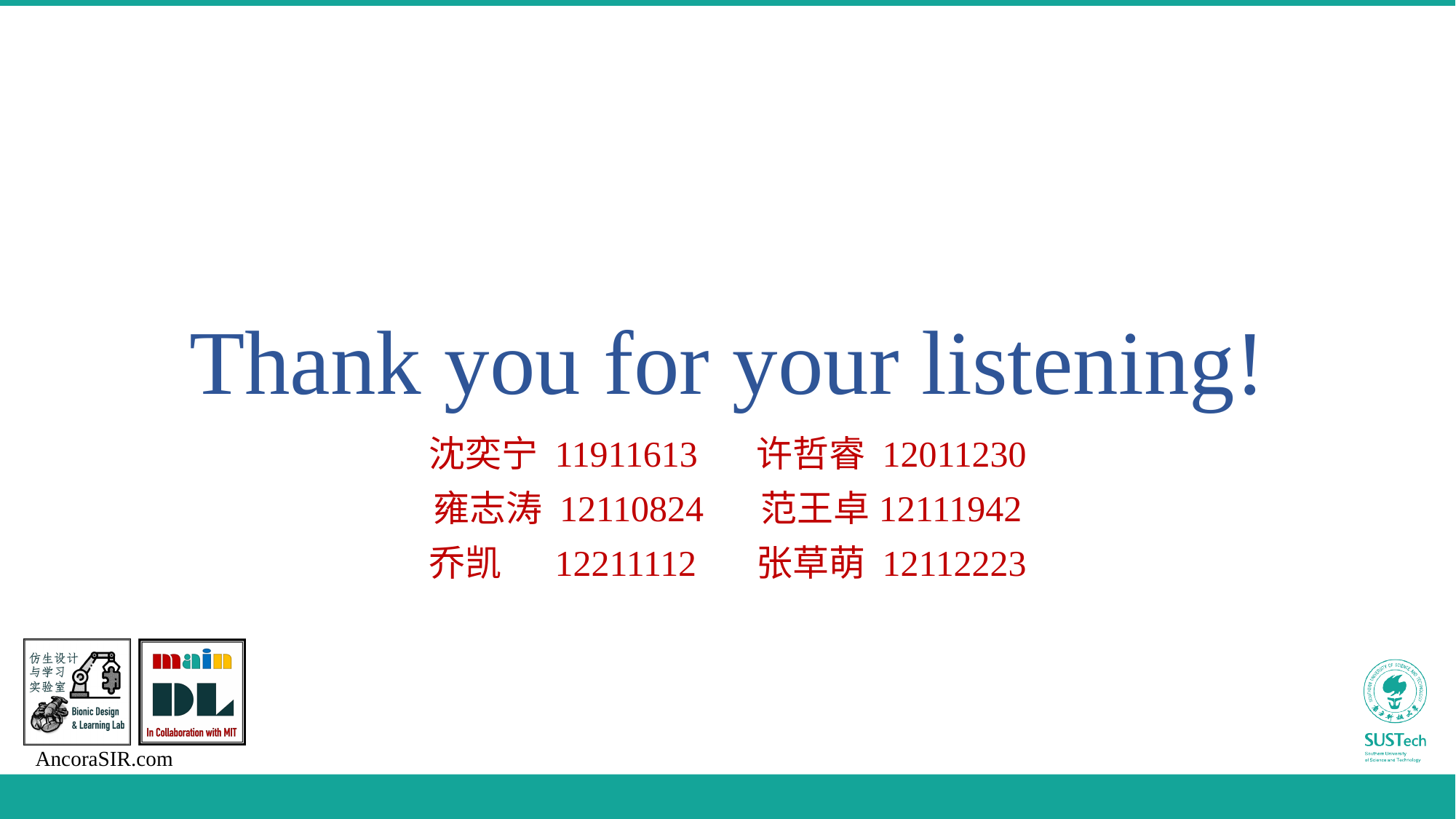

# Thank you for your listening!
沈奕宁 11911613	许哲睿 12011230
雍志涛 12110824	范王卓12111942
乔凯	 12211112	张草萌 12112223